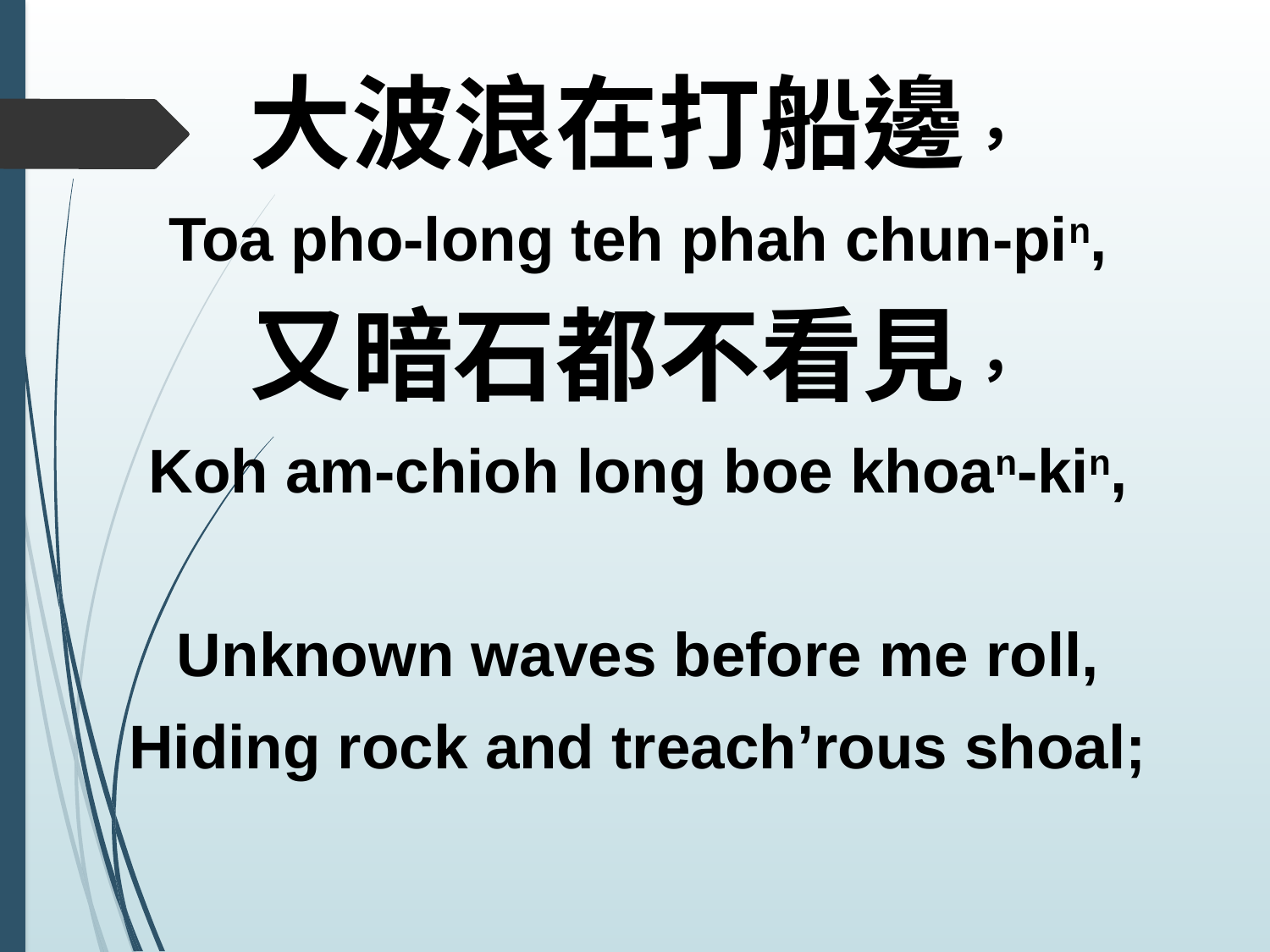

大波浪在打船邊，
Toa pho-long teh phah chun-pin,
又暗石都不看見，
Koh am-chioh long boe khoan-kin,

Unknown waves before me roll,
Hiding rock and treach’rous shoal;